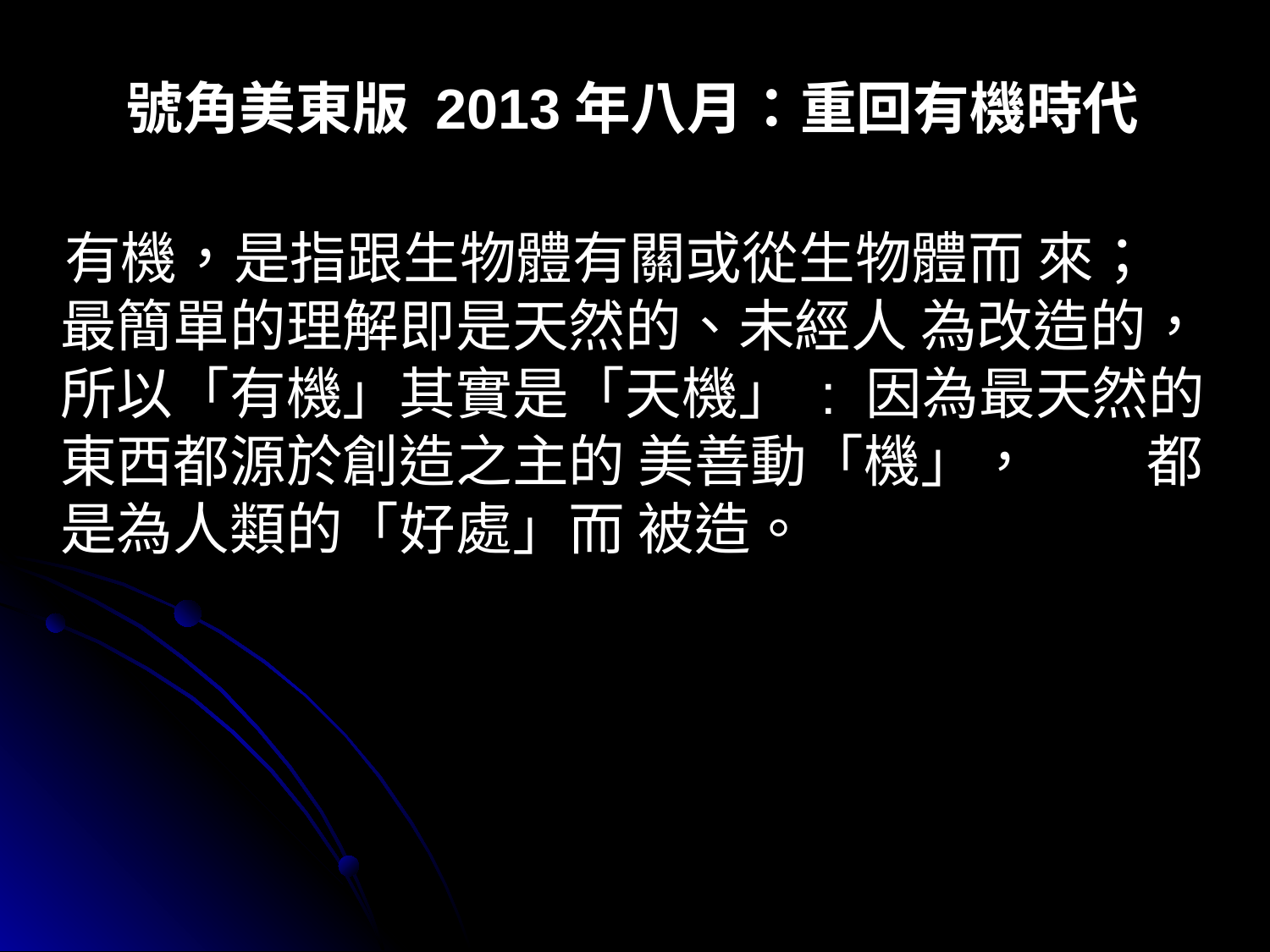

號角美東版 2013年八月：重回有機時代
   有機，是指跟生物體有關或從生物體而 來；  最簡單的理解即是天然的、未經人 為改造的，所以「有機」其實是「天機」 : 因為最天然的東西都源於創造之主的 美善動「機」，         都是為人類的「好處」而 被造。